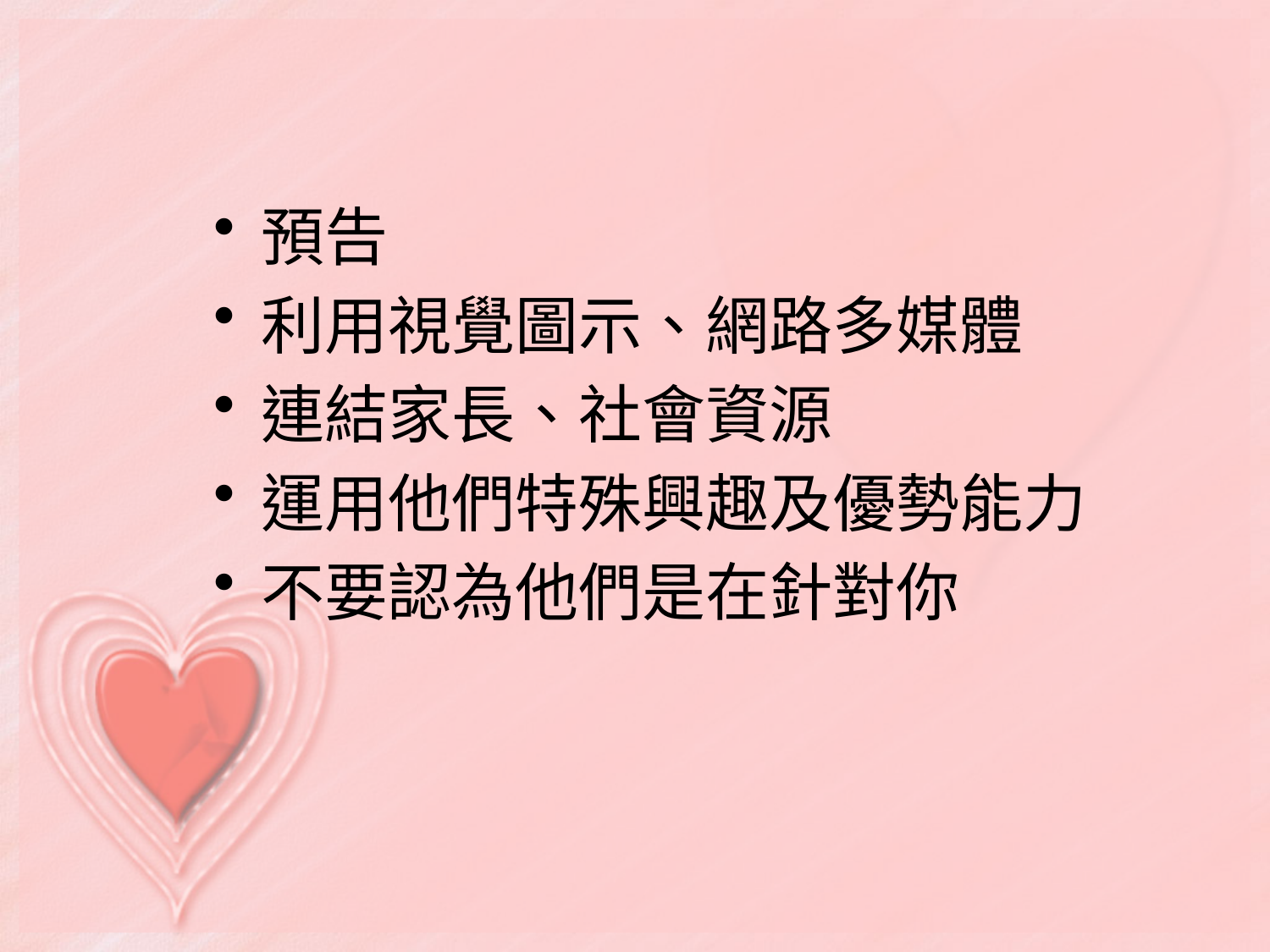

預告
利用視覺圖示、網路多媒體
連結家長、社會資源
運用他們特殊興趣及優勢能力
不要認為他們是在針對你